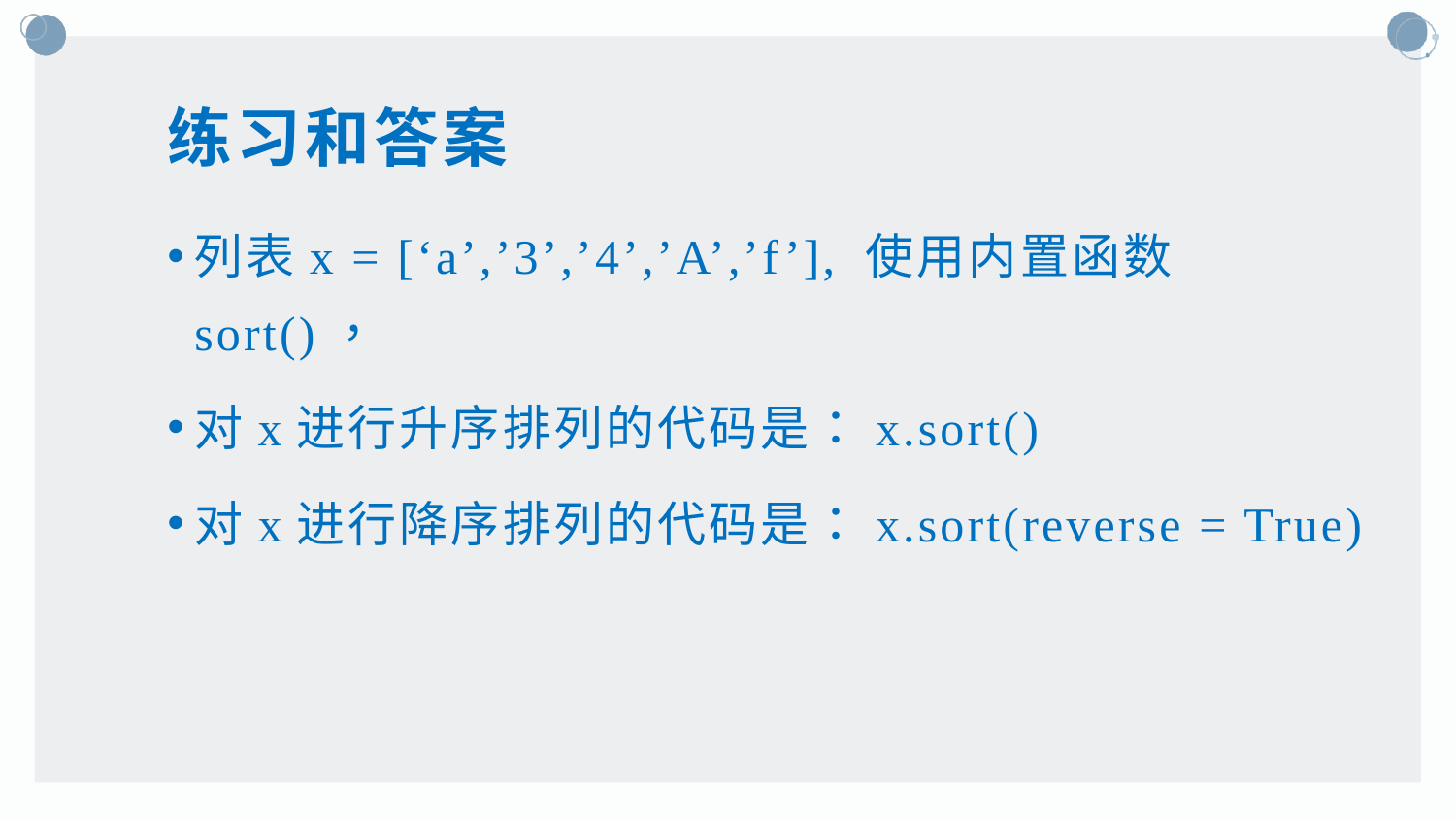

# 练习和答案
列表x = [‘a’,’3’,’4’,’A’,’f’], 使用内置函数sort()，
对x进行升序排列的代码是：x.sort()
对x进行降序排列的代码是：x.sort(reverse = True)